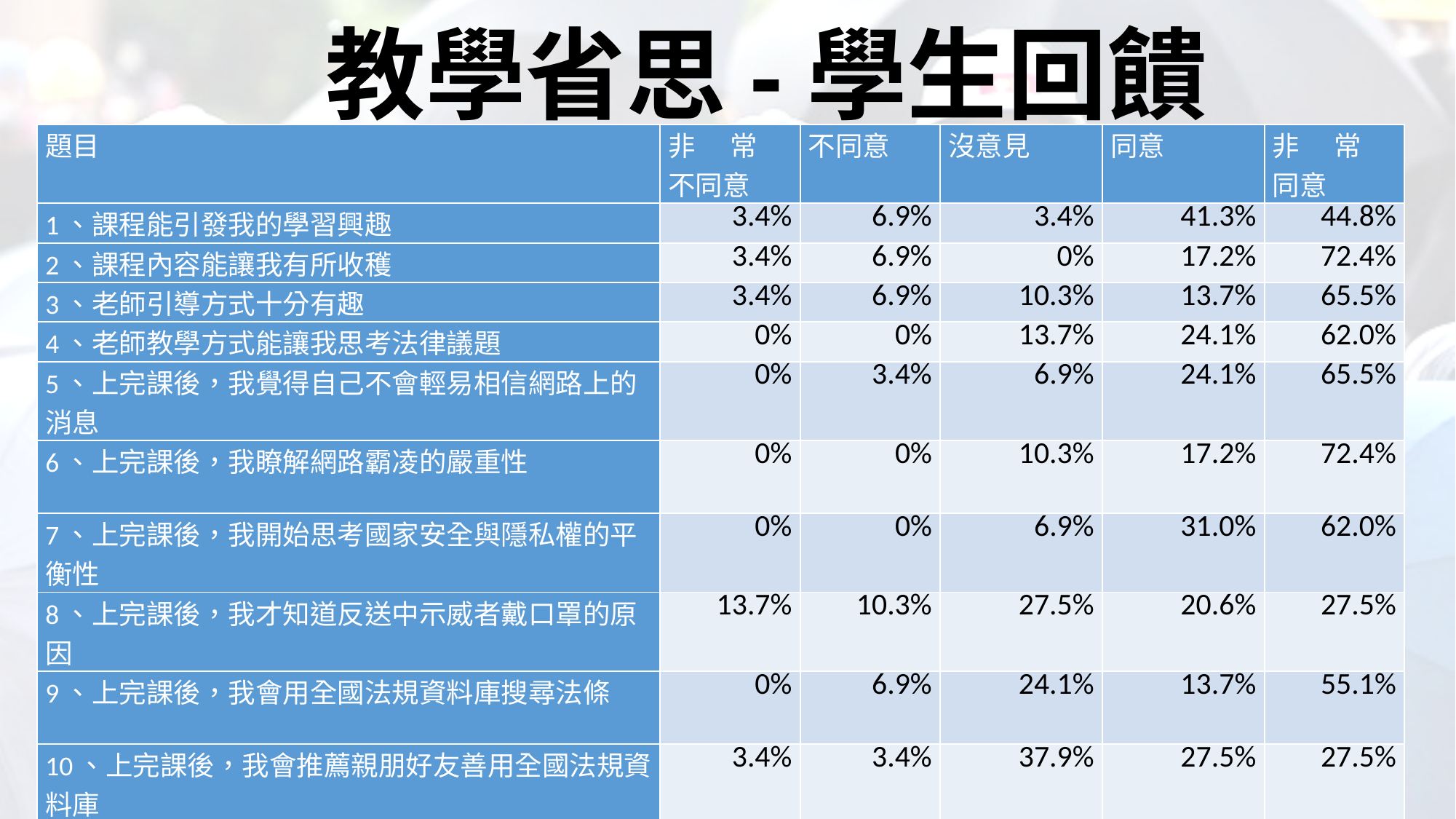

# 教學省思-學生回饋
| 題目 | 非常 不同意 | 不同意 | 沒意見 | 同意 | 非常 同意 |
| --- | --- | --- | --- | --- | --- |
| 1、課程能引發我的學習興趣 | 3.4% | 6.9% | 3.4% | 41.3% | 44.8% |
| 2、課程內容能讓我有所收穫 | 3.4% | 6.9% | 0% | 17.2% | 72.4% |
| 3、老師引導方式十分有趣 | 3.4% | 6.9% | 10.3% | 13.7% | 65.5% |
| 4、老師教學方式能讓我思考法律議題 | 0% | 0% | 13.7% | 24.1% | 62.0% |
| 5、上完課後，我覺得自己不會輕易相信網路上的消息 | 0% | 3.4% | 6.9% | 24.1% | 65.5% |
| 6、上完課後，我瞭解網路霸凌的嚴重性 | 0% | 0% | 10.3% | 17.2% | 72.4% |
| 7、上完課後，我開始思考國家安全與隱私權的平衡性 | 0% | 0% | 6.9% | 31.0% | 62.0% |
| 8、上完課後，我才知道反送中示威者戴口罩的原因 | 13.7% | 10.3% | 27.5% | 20.6% | 27.5% |
| 9、上完課後，我會用全國法規資料庫搜尋法條 | 0% | 6.9% | 24.1% | 13.7% | 55.1% |
| 10、上完課後，我會推薦親朋好友善用全國法規資料庫 | 3.4% | 3.4% | 37.9% | 27.5% | 27.5% |
| 11、總而言之，我很喜歡這個課程 | 3.5% | 6.9% | 0% | 24.1% | 65.5% |